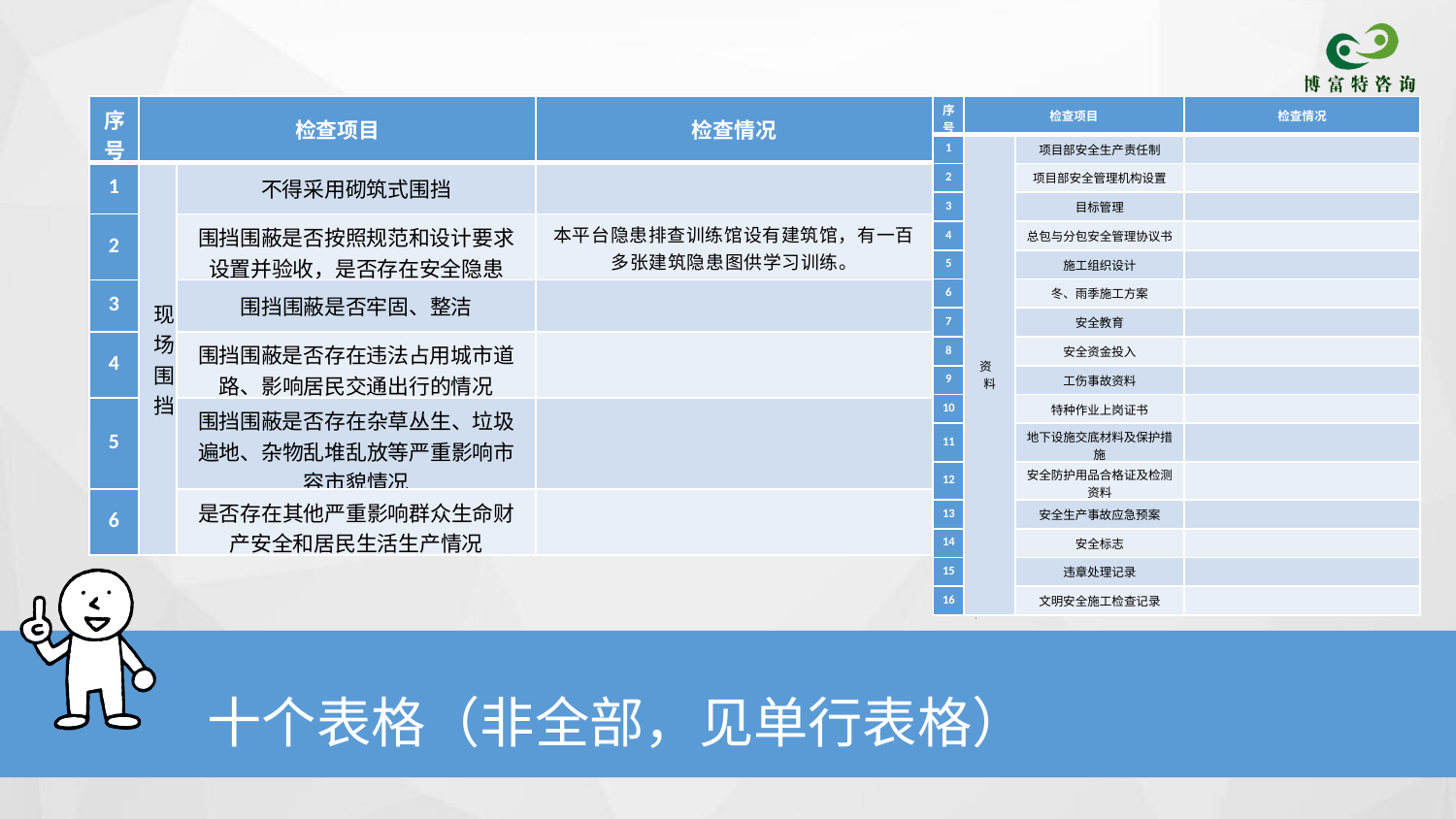

| 序号 | 检查项目 |  | 检查情况 |
| --- | --- | --- | --- |
| 1 | 现场围挡 | 不得采用砌筑式围挡 |  |
| 2 |  | 围挡围蔽是否按照规范和设计要求设置并验收，是否存在安全隐患 | 本平台隐患排查训练馆设有建筑馆，有一百多张建筑隐患图供学习训练。 |
| 3 |  | 围挡围蔽是否牢固、整洁 |  |
| 4 |  | 围挡围蔽是否存在违法占用城市道路、影响居民交通出行的情况 |  |
| 5 |  | 围挡围蔽是否存在杂草丛生、垃圾遍地、杂物乱堆乱放等严重影响市容市貌情况 |  |
| 6 |  | 是否存在其他严重影响群众生命财产安全和居民生活生产情况 |  |
| 序号 | 检查项目 |  | 检查情况 |
| --- | --- | --- | --- |
| 1 | 资    料 | 项目部安全生产责任制 |  |
| 2 |  | 项目部安全管理机构设置 |  |
| 3 |  | 目标管理 |  |
| 4 |  | 总包与分包安全管理协议书 |  |
| 5 |  | 施工组织设计 |  |
| 6 |  | 冬、雨季施工方案 |  |
| 7 |  | 安全教育 |  |
| 8 |  | 安全资金投入 |  |
| 9 |  | 工伤事故资料 |  |
| 10 |  | 特种作业上岗证书 |  |
| 11 |  | 地下设施交底材料及保护措施 |  |
| 12 |  | 安全防护用品合格证及检测资料 |  |
| 13 |  | 安全生产事故应急预案 |  |
| 14 |  | 安全标志 |  |
| 15 |  | 违章处理记录 |  |
| 16 |  | 文明安全施工检查记录 |  |

十个表格（非全部，见单行表格）